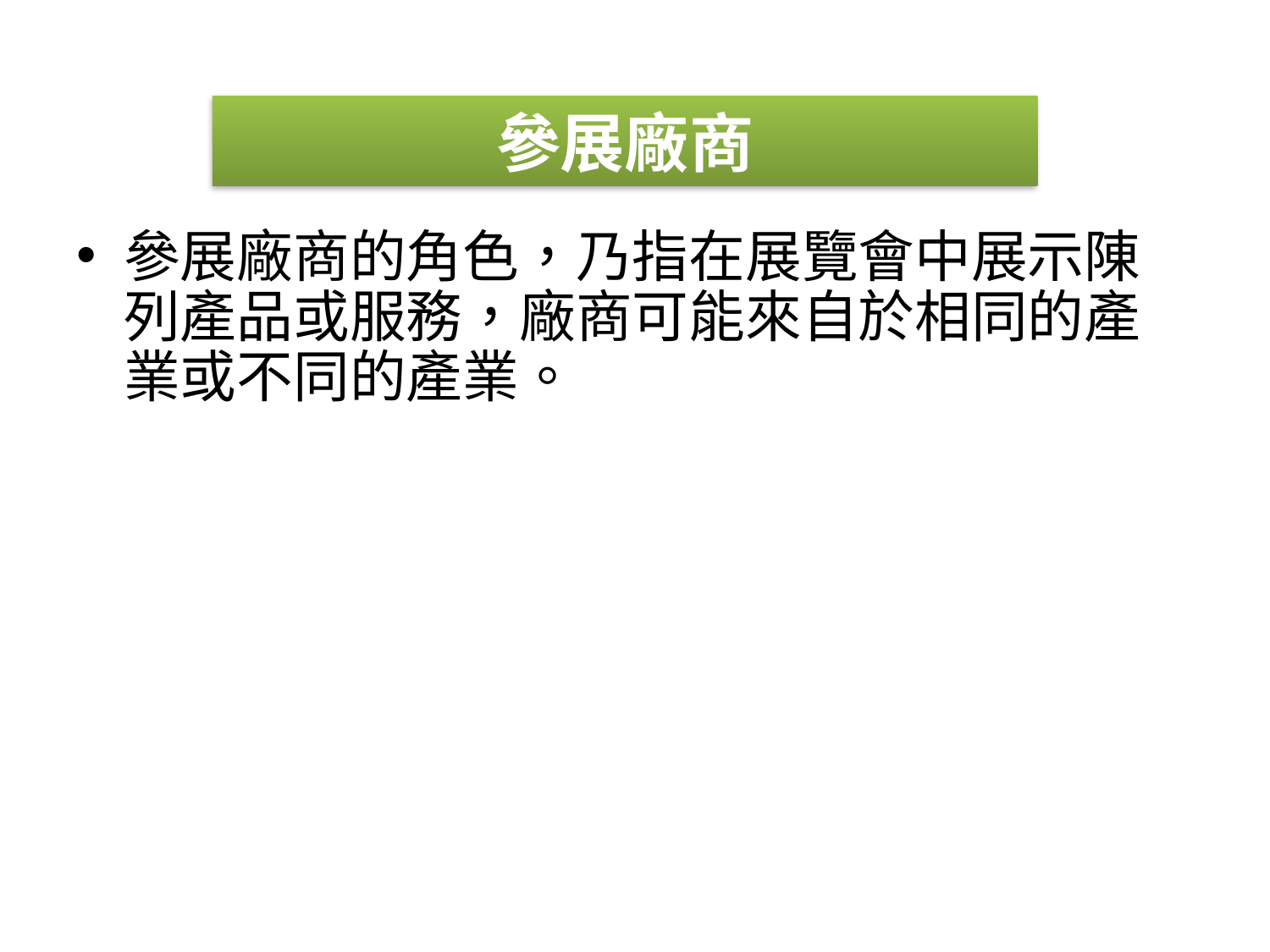

參展廠商
參展廠商的角色，乃指在展覽會中展示陳列產品或服務，廠商可能來自於相同的產業或不同的產業。